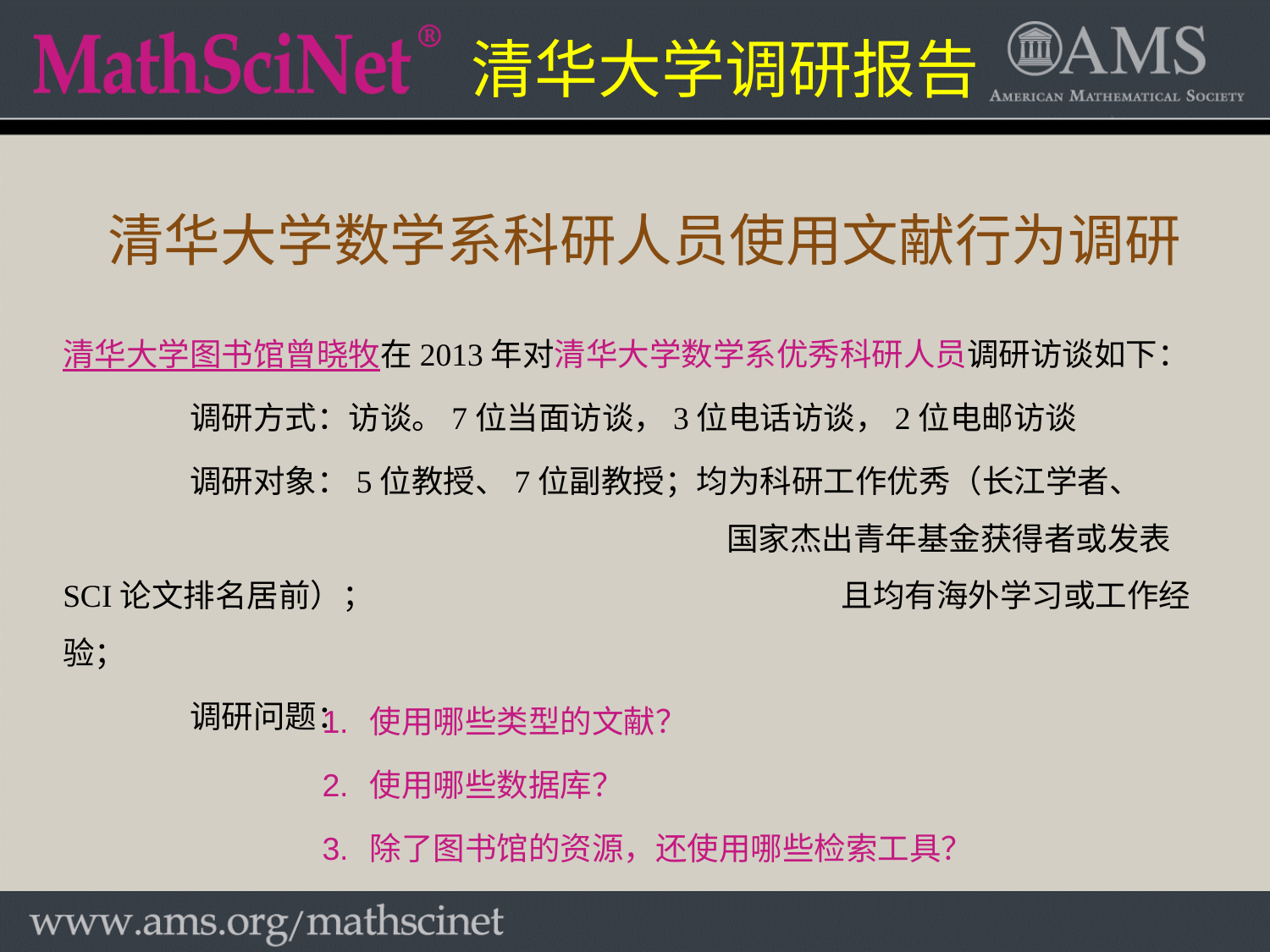

清华大学调研报告
清华大学数学系科研人员使用文献行为调研
清华大学图书馆曾晓牧在2013年对清华大学数学系优秀科研人员调研访谈如下：
	调研方式：访谈。7位当面访谈，3位电话访谈，2位电邮访谈
	调研对象：5位教授、7位副教授；均为科研工作优秀（长江学者、			    		    国家杰出青年基金获得者或发表SCI论文排名居前）；  			                    且均有海外学习或工作经验；
	调研问题：
使用哪些类型的文献？
使用哪些数据库？
除了图书馆的资源，还使用哪些检索工具？